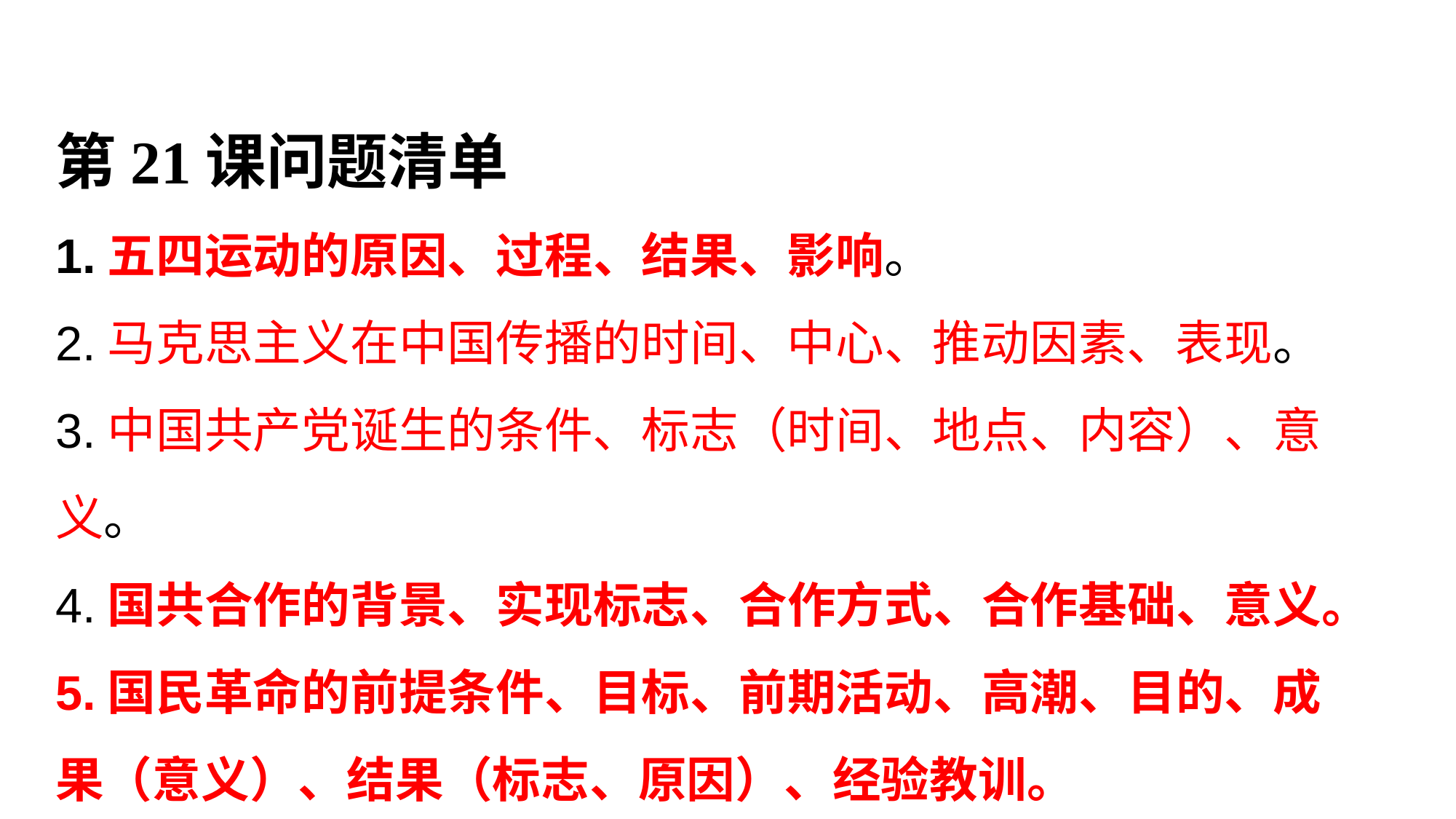

第21课问题清单
1.五四运动的原因、过程、结果、影响。2.马克思主义在中国传播的时间、中心、推动因素、表现。3.中国共产党诞生的条件、标志（时间、地点、内容）、意义。4.国共合作的背景、实现标志、合作方式、合作基础、意义。5.国民革命的前提条件、目标、前期活动、高潮、目的、成果（意义）、结果（标志、原因）、经验教训。